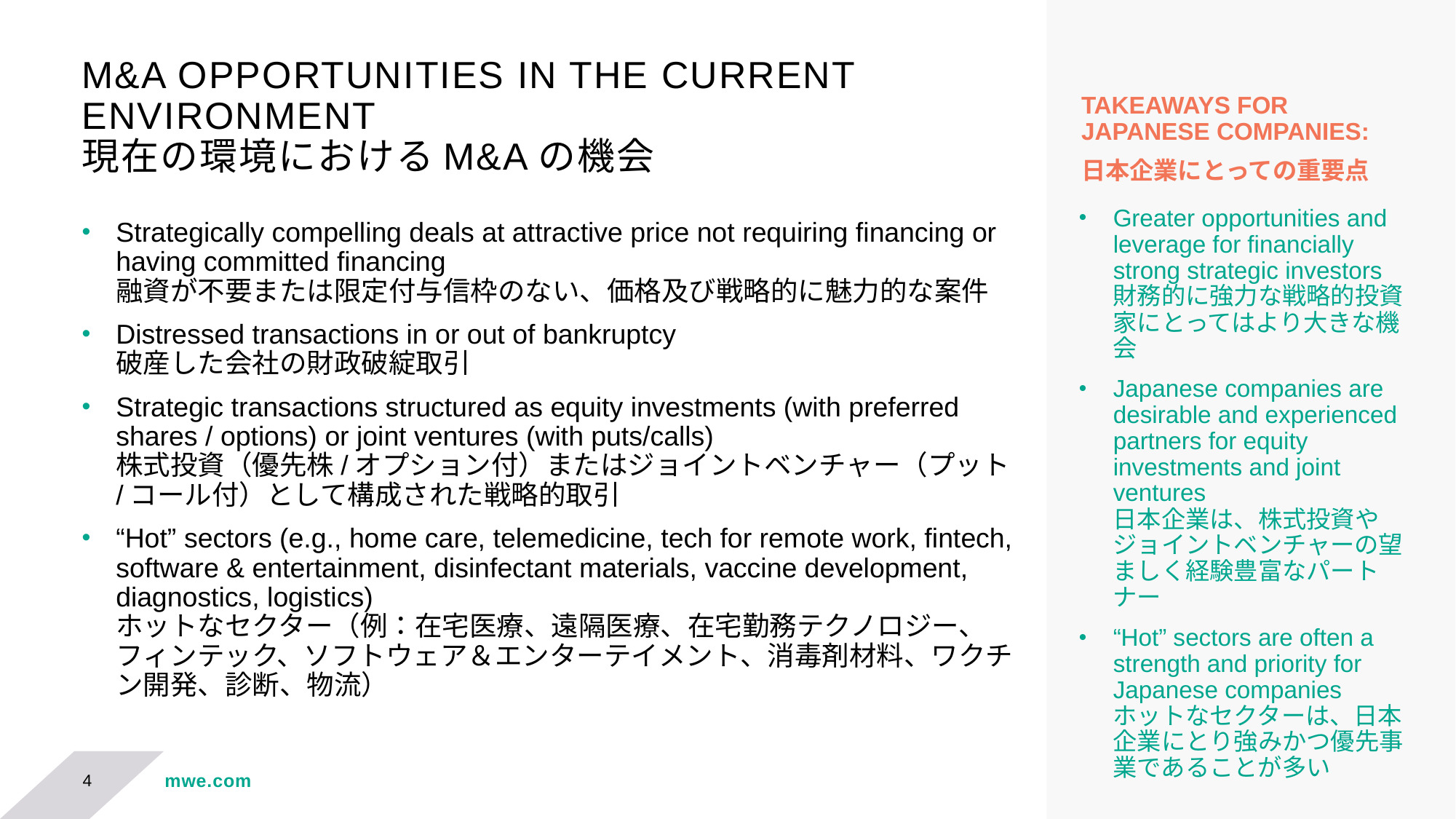

# M&A OPPORTUNITIES IN THE CURRENT ENVIRONMENT 現在の環境におけるM&Aの機会
TAKEAWAYS FOR JAPANESE COMPANIES:
日本企業にとっての重要点
Greater opportunities and leverage for financially strong strategic investors
財務的に強力な戦略的投資家にとってはより大きな機会
Japanese companies are desirable and experienced partners for equity investments and joint ventures
日本企業は、株式投資やジョイントベンチャーの望ましく経験豊富なパートナー
“Hot” sectors are often a strength and priority for Japanese companies　
ホットなセクターは、日本企業にとり強みかつ優先事業であることが多い
Strategically compelling deals at attractive price not requiring financing or having committed financing
融資が不要または限定付与信枠のない、価格及び戦略的に魅力的な案件
Distressed transactions in or out of bankruptcy
破産した会社の財政破綻取引
Strategic transactions structured as equity investments (with preferred shares / options) or joint ventures (with puts/calls)
株式投資（優先株/オプション付）またはジョイントベンチャー（プット/コール付）として構成された戦略的取引
“Hot” sectors (e.g., home care, telemedicine, tech for remote work, fintech, software & entertainment, disinfectant materials, vaccine development, diagnostics, logistics)　
ホットなセクター（例：在宅医療、遠隔医療、在宅勤務テクノロジー、フィンテック、ソフトウェア＆エンターテイメント、消毒剤材料、ワクチン開発、診断、物流）
4